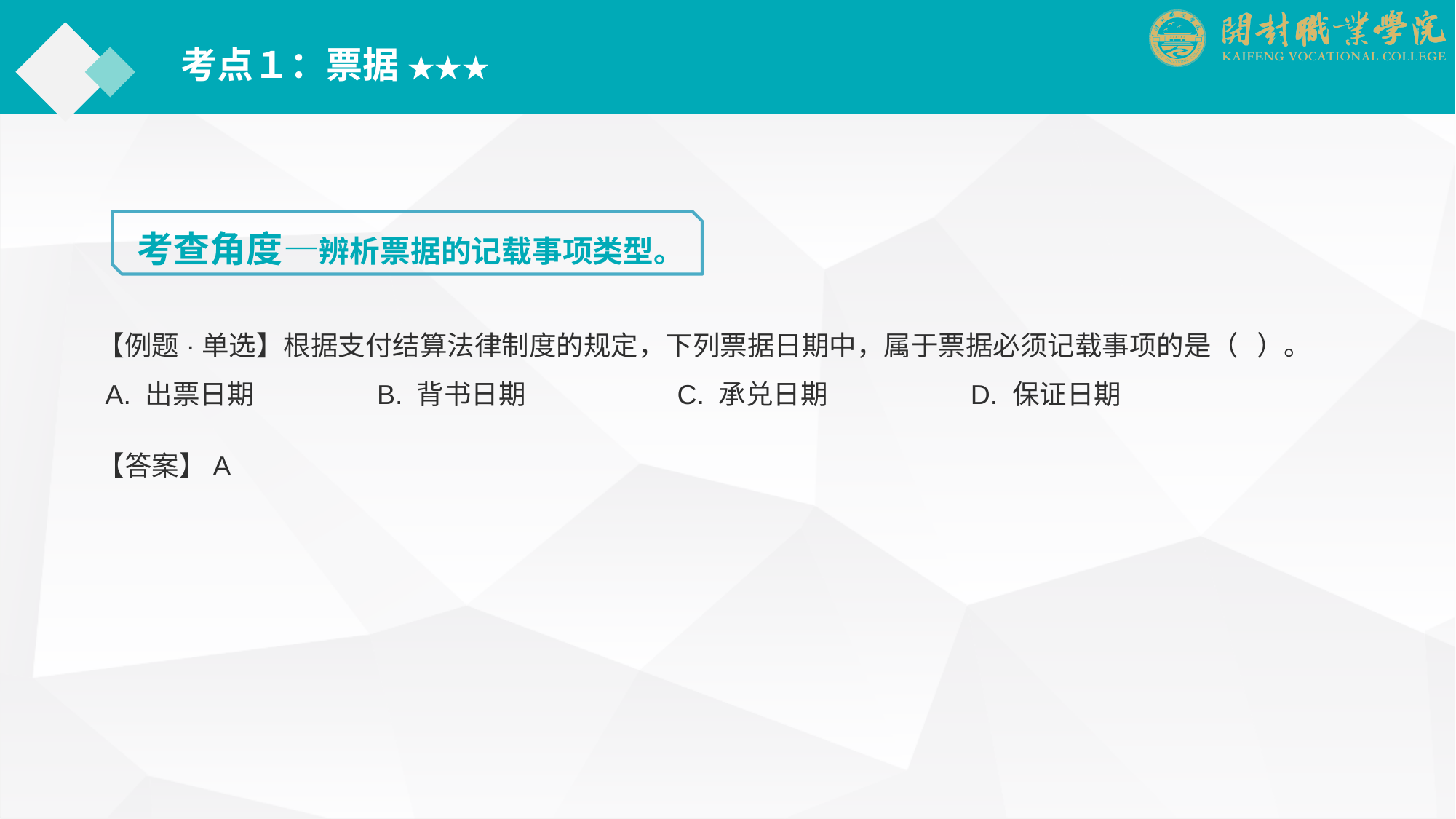

考点１：票据 ★★★

考查角度—辨析票据的记载事项类型。
【例题·单选】根据支付结算法律制度的规定，下列票据日期中，属于票据必须记载事项的是（   ）。
 A. 出票日期	　　B. 背书日期		　C. 承兑日期		D. 保证日期
【答案】A